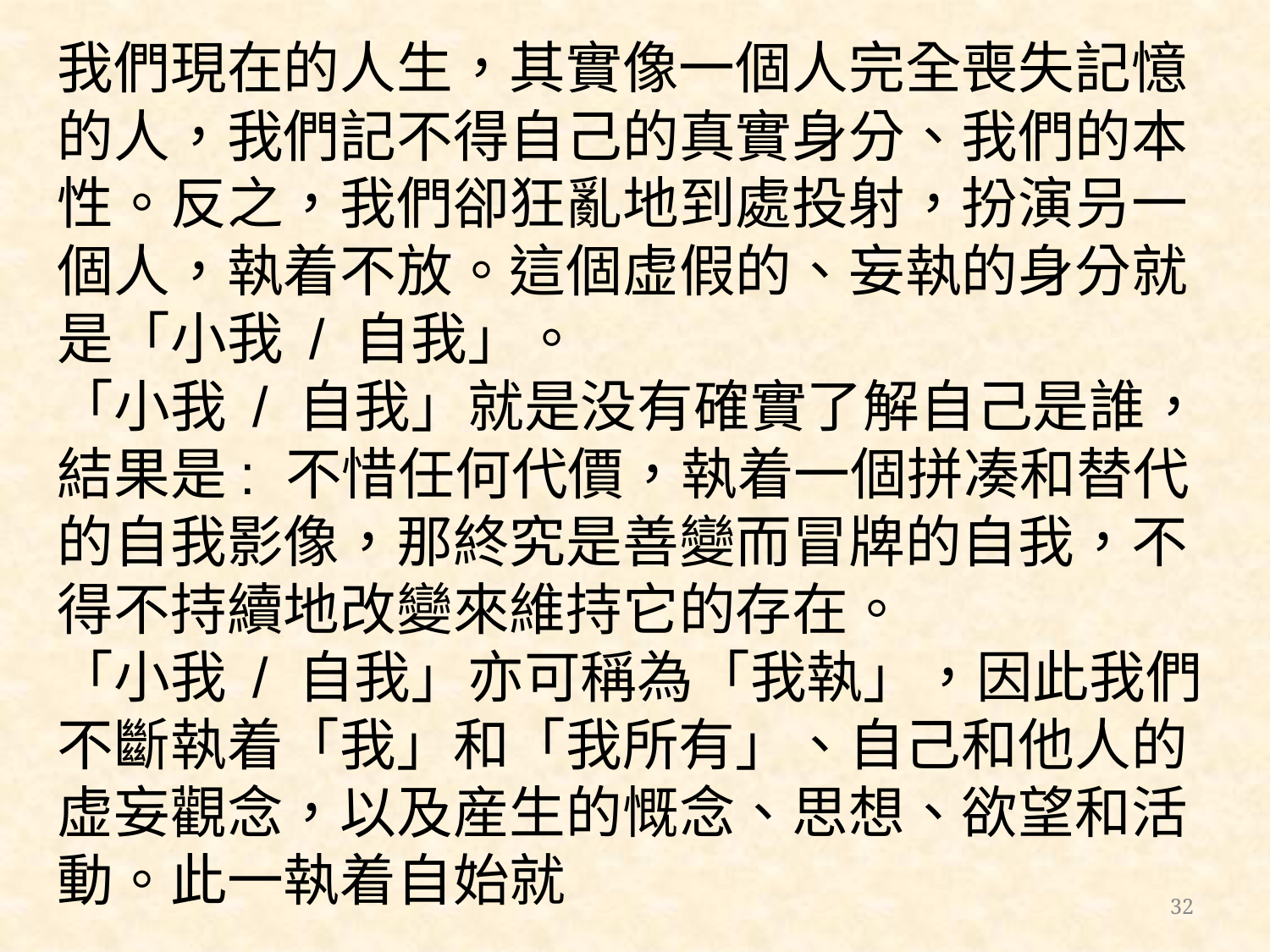

我們現在的人生，其實像一個人完全喪失記憶的人，我們記不得自己的真實身分、我們的本性。反之，我們卻狂亂地到處投射，扮演叧一個人，執着不放。這個虚假的、妄執的身分就是「小我 / 自我」。
「小我 / 自我」就是没有確實了解自己是誰，結果是: 不惜任何代價，執着一個拼凑和替代的自我影像，那終究是善變而冒牌的自我，不得不持續地改變來維持它的存在。
「小我 / 自我」亦可稱為「我執」，因此我們不斷執着「我」和「我所有」、自己和他人的虚妄觀念，以及産生的慨念、思想、欲望和活動。此一執着自始就
32